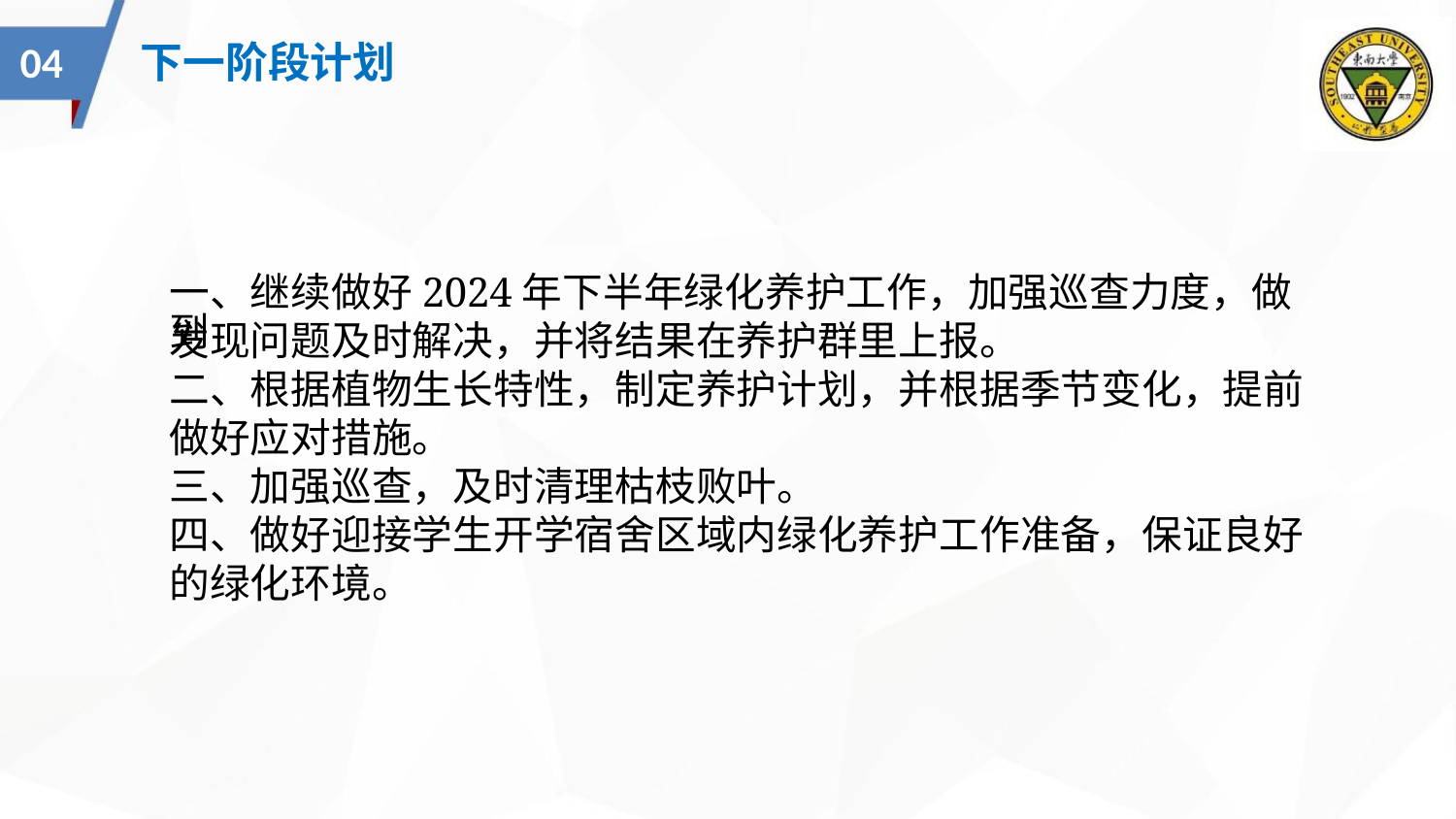

04 下一阶段计划
一、继续做好2024年下半年绿化养护工作，加强巡查力度，做到
发现问题及时解决，并将结果在养护群里上报。
二、根据植物生长特性，制定养护计划，并根据季节变化，提前
做好应对措施。
三、加强巡查，及时清理枯枝败叶。
四、做好迎接学生开学宿舍区域内绿化养护工作准备，保证良好
的绿化环境。